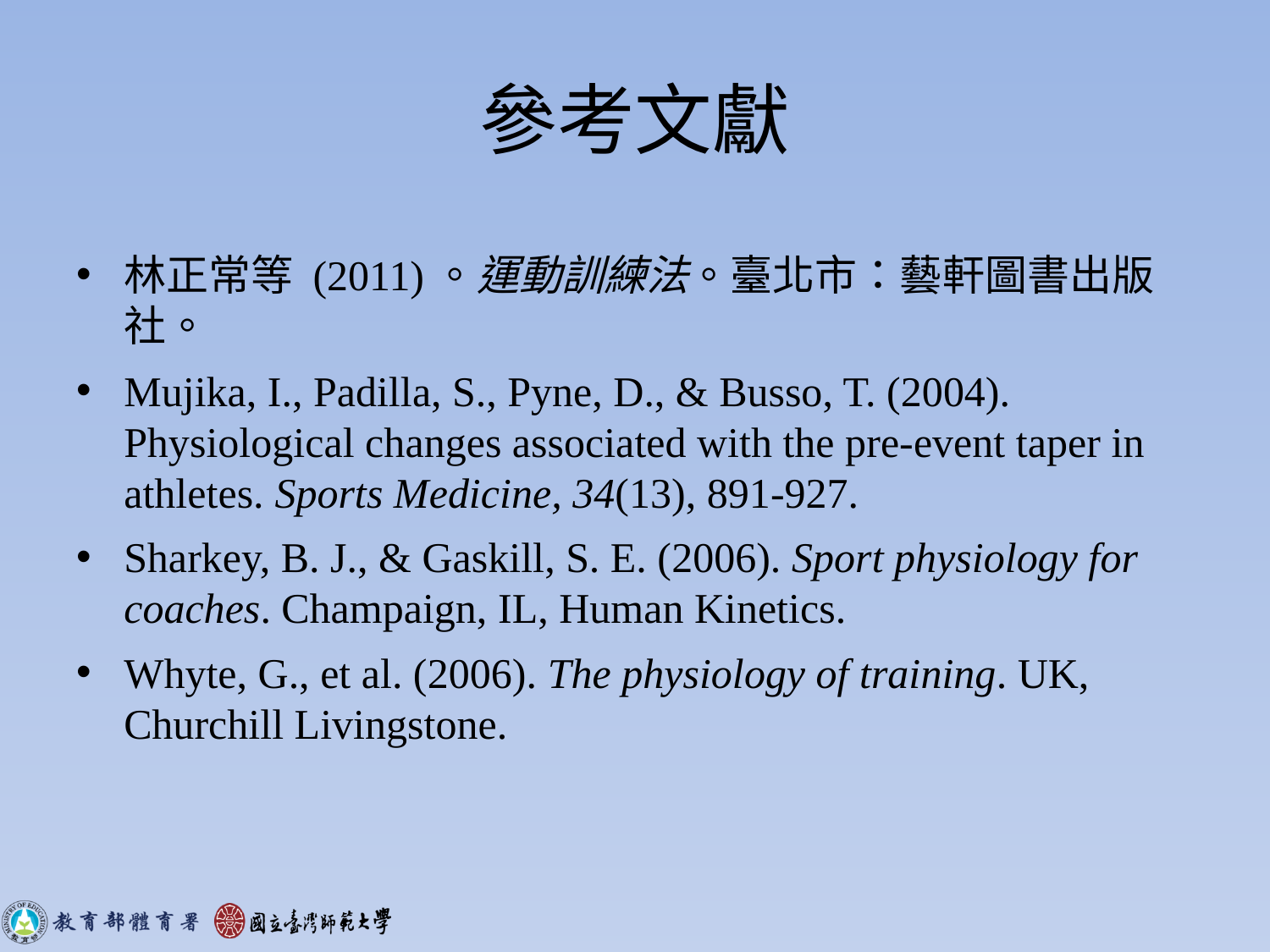

# 參考文獻
林正常等 (2011)。運動訓練法。臺北市：藝軒圖書出版社。
Mujika, I., Padilla, S., Pyne, D., & Busso, T. (2004). Physiological changes associated with the pre-event taper in athletes. Sports Medicine, 34(13), 891-927.
Sharkey, B. J., & Gaskill, S. E. (2006). Sport physiology for coaches. Champaign, IL, Human Kinetics.
Whyte, G., et al. (2006). The physiology of training. UK, Churchill Livingstone.